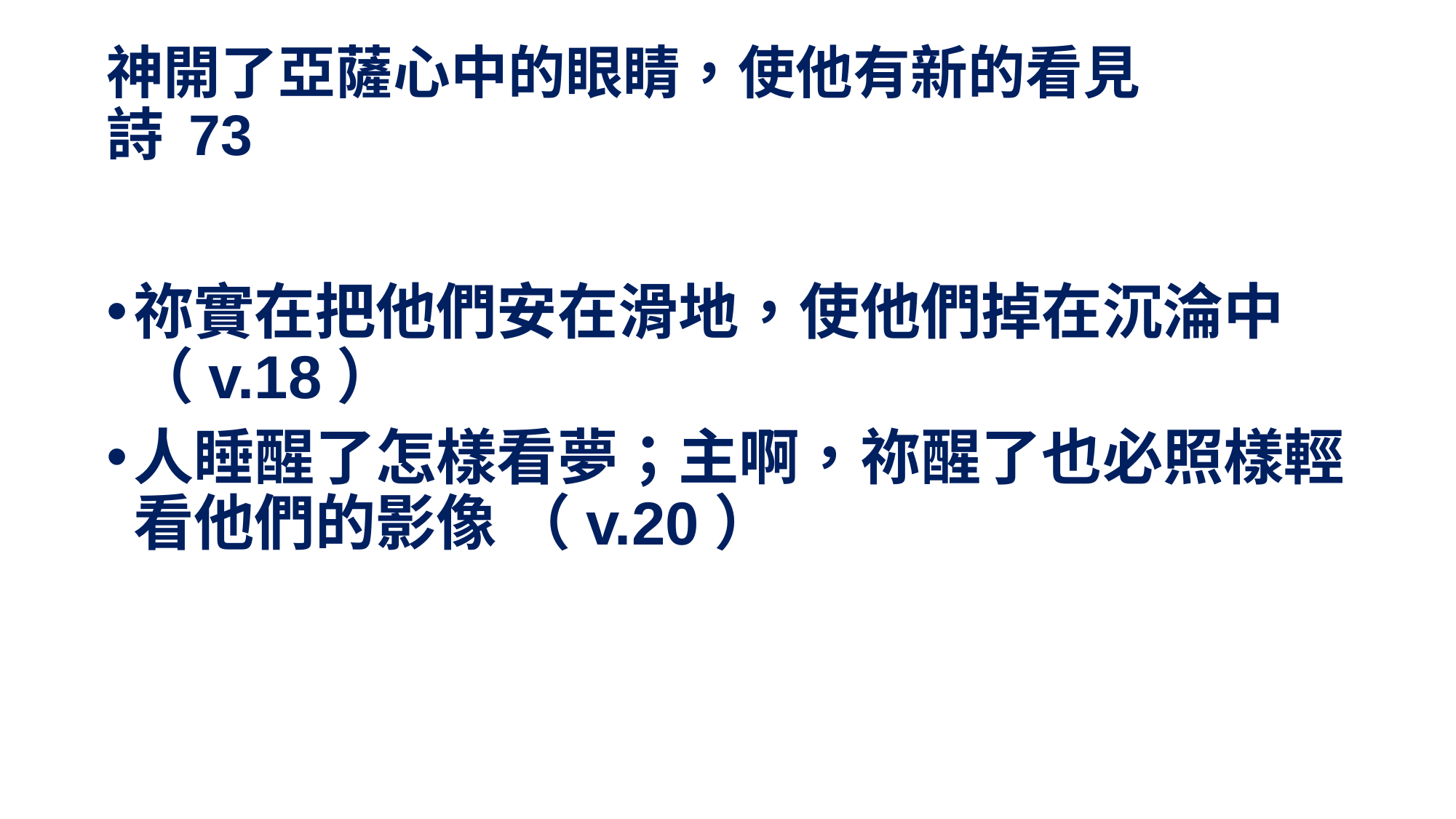

# 神開了亞薩心中的眼睛，使他有新的看見 詩 73
祢實在把他們安在滑地，使他們掉在沉淪中（v.18）
人睡醒了怎樣看夢；主啊，祢醒了也必照樣輕看他們的影像 （v.20）